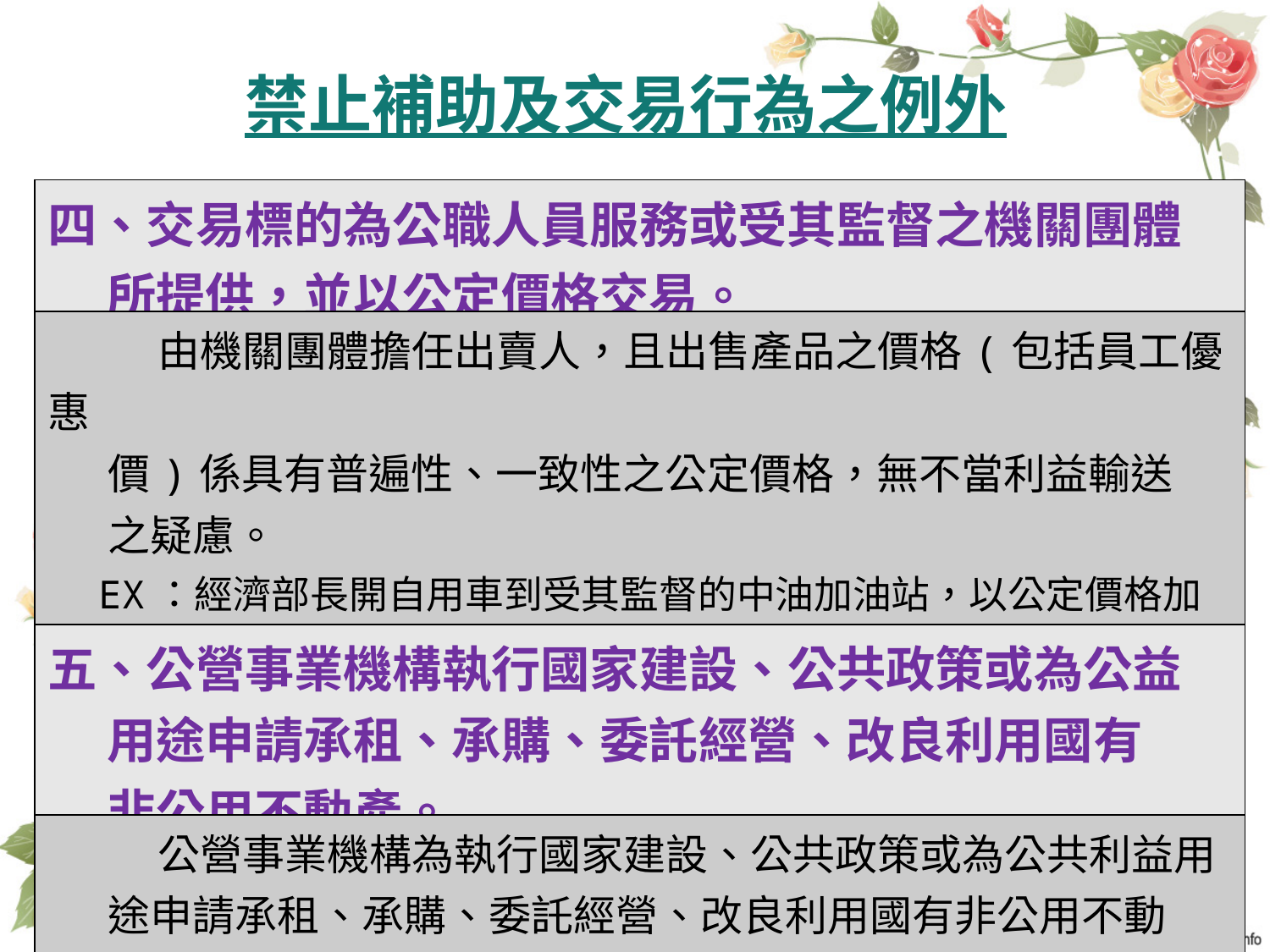

#
    禁止補助及交易行為之例外
| 四、交易標的為公職人員服務或受其監督之機關團體 所提供，並以公定價格交易。 |
| --- |
| 由機關團體擔任出賣人，且出售產品之價格(包括員工優惠 價)係具有普遍性、一致性之公定價格，無不當利益輸送 之疑慮。 EX：經濟部長開自用車到受其監督的中油加油站，以公定價格加油。 |
| 五、公營事業機構執行國家建設、公共政策或為公益 用途申請承租、承購、委託經營、改良利用國有 非公用不動產。 |
| 公營事業機構為執行國家建設、公共政策或為公共利益用 途申請承租、承購、委託經營、改良利用國有非公用不動 產，因係配合執行政府機關公益政策或與公務之推行密切 相關。 |
157